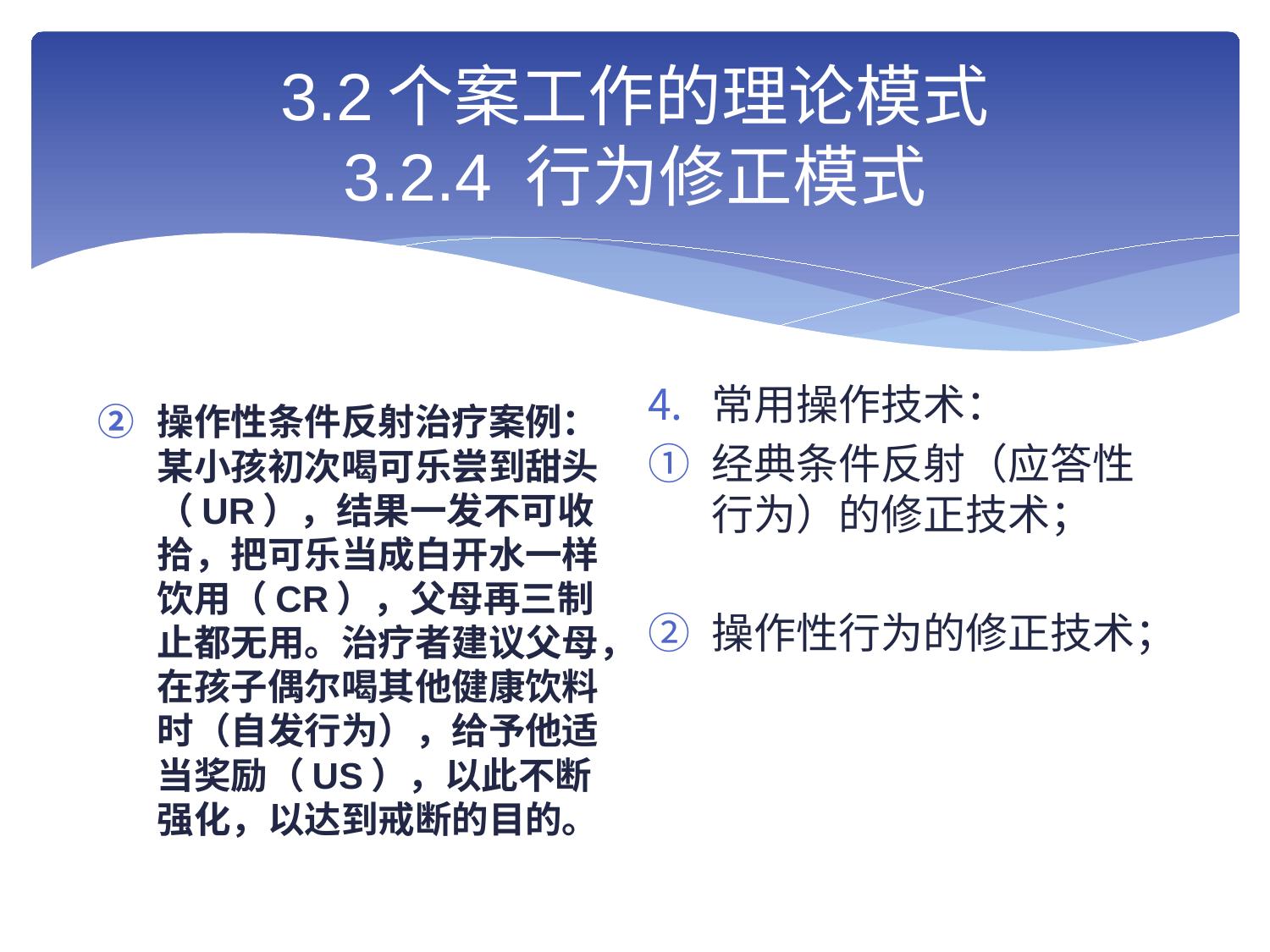

# 3.2个案工作的理论模式 3.2.4 行为修正模式
常用操作技术：
经典条件反射（应答性行为）的修正技术；

操作性行为的修正技术；
操作性条件反射治疗案例：某小孩初次喝可乐尝到甜头（UR），结果一发不可收拾，把可乐当成白开水一样饮用（CR），父母再三制止都无用。治疗者建议父母，在孩子偶尔喝其他健康饮料时（自发行为），给予他适当奖励（US），以此不断强化，以达到戒断的目的。